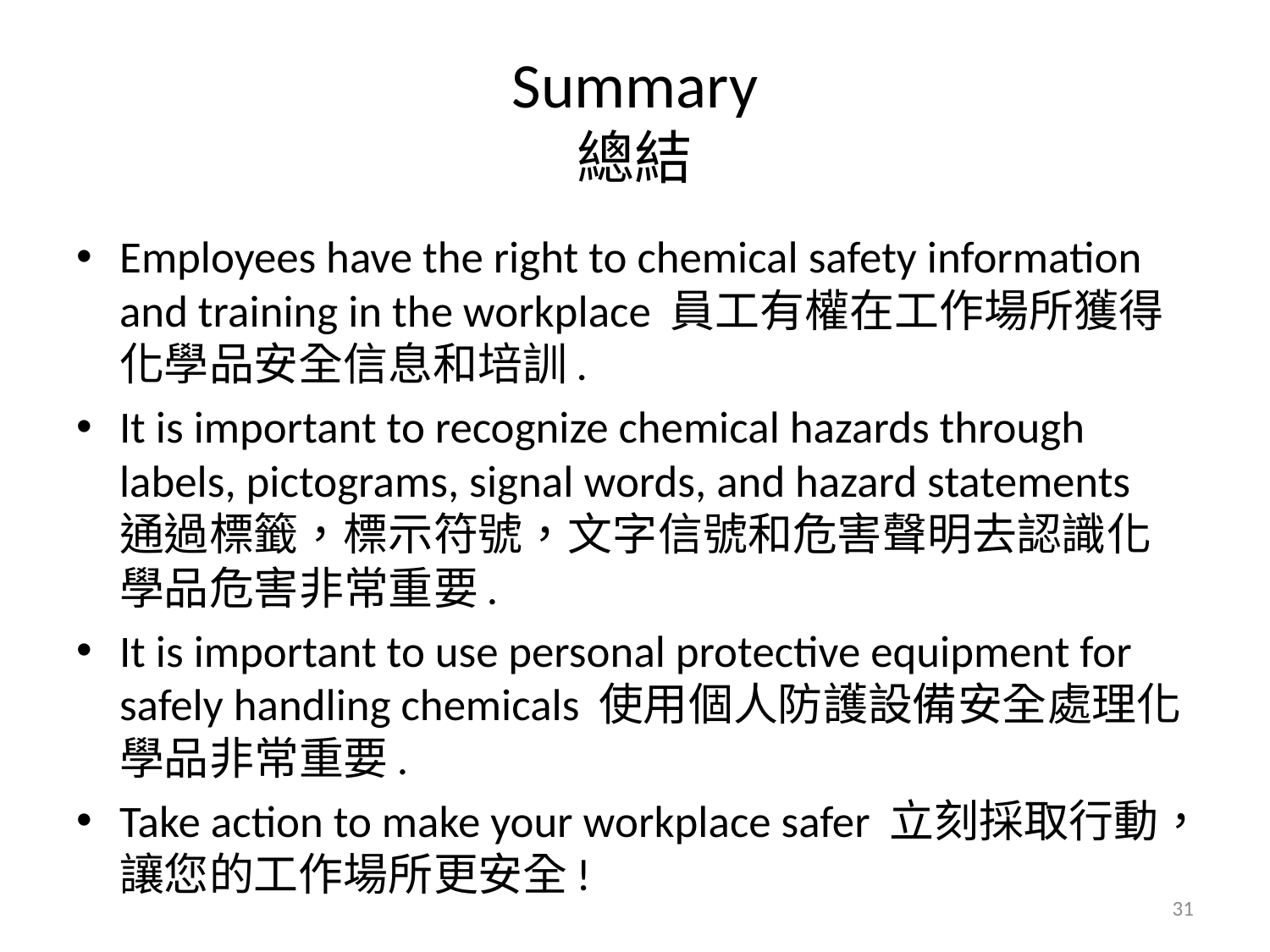

# Summary 總結
Employees have the right to chemical safety information and training in the workplace 員工有權在工作場所獲得化學品安全信息和培訓.
It is important to recognize chemical hazards through labels, pictograms, signal words, and hazard statements 通過標籤，標示符號，文字信號和危害聲明去認識化學品危害非常重要.
It is important to use personal protective equipment for safely handling chemicals 使用個人防護設備安全處理化學品非常重要.
Take action to make your workplace safer 立刻採取行動，讓您的工作場所更安全!

31